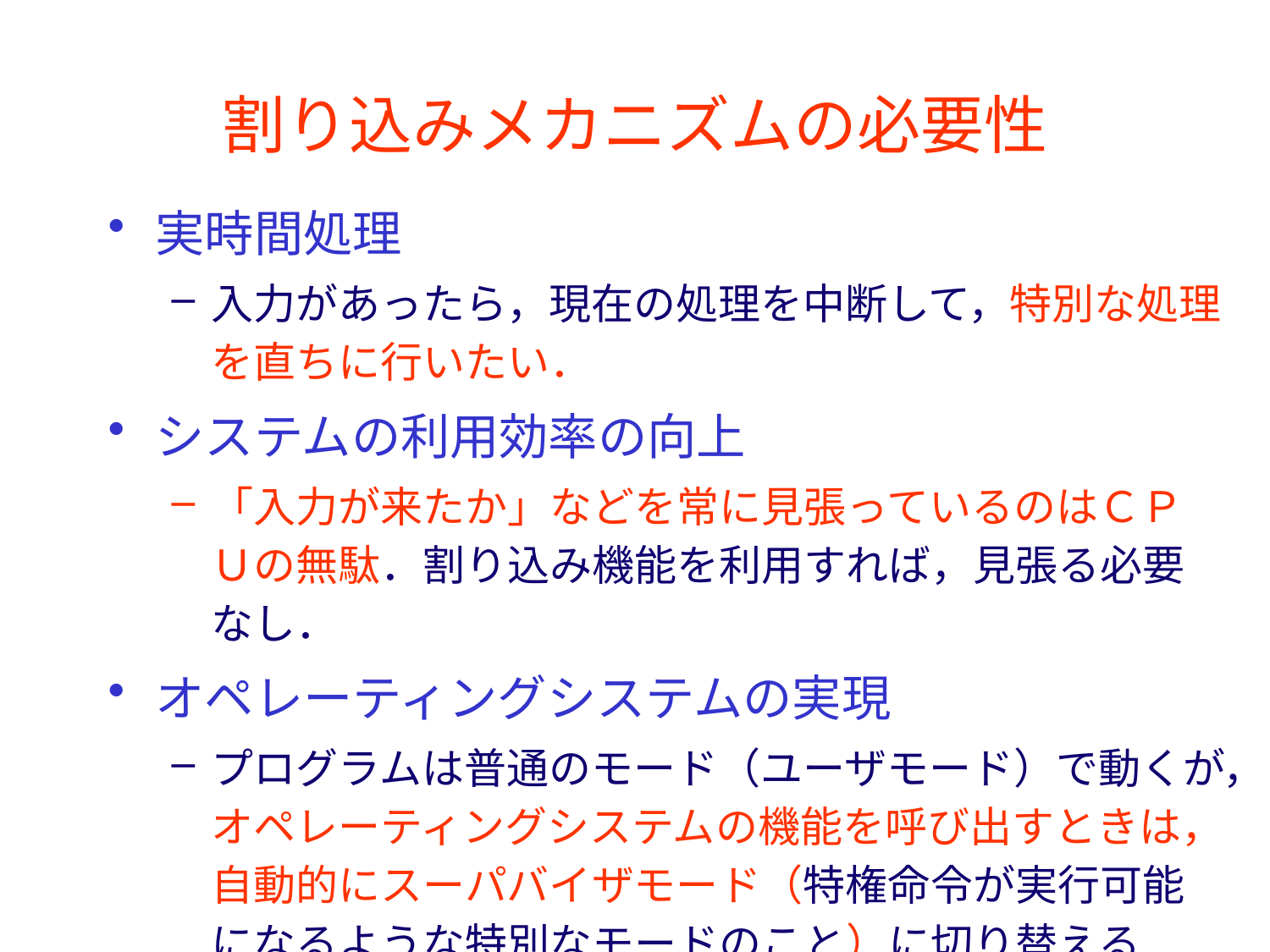

# 割り込みメカニズムの必要性
実時間処理
入力があったら，現在の処理を中断して，特別な処理を直ちに行いたい．
システムの利用効率の向上
「入力が来たか」などを常に見張っているのはＣＰＵの無駄．割り込み機能を利用すれば，見張る必要なし．
オペレーティングシステムの実現
プログラムは普通のモード（ユーザモード）で動くが，オペレーティングシステムの機能を呼び出すときは，自動的にスーパバイザモード（特権命令が実行可能になるような特別なモードのこと）に切り替える